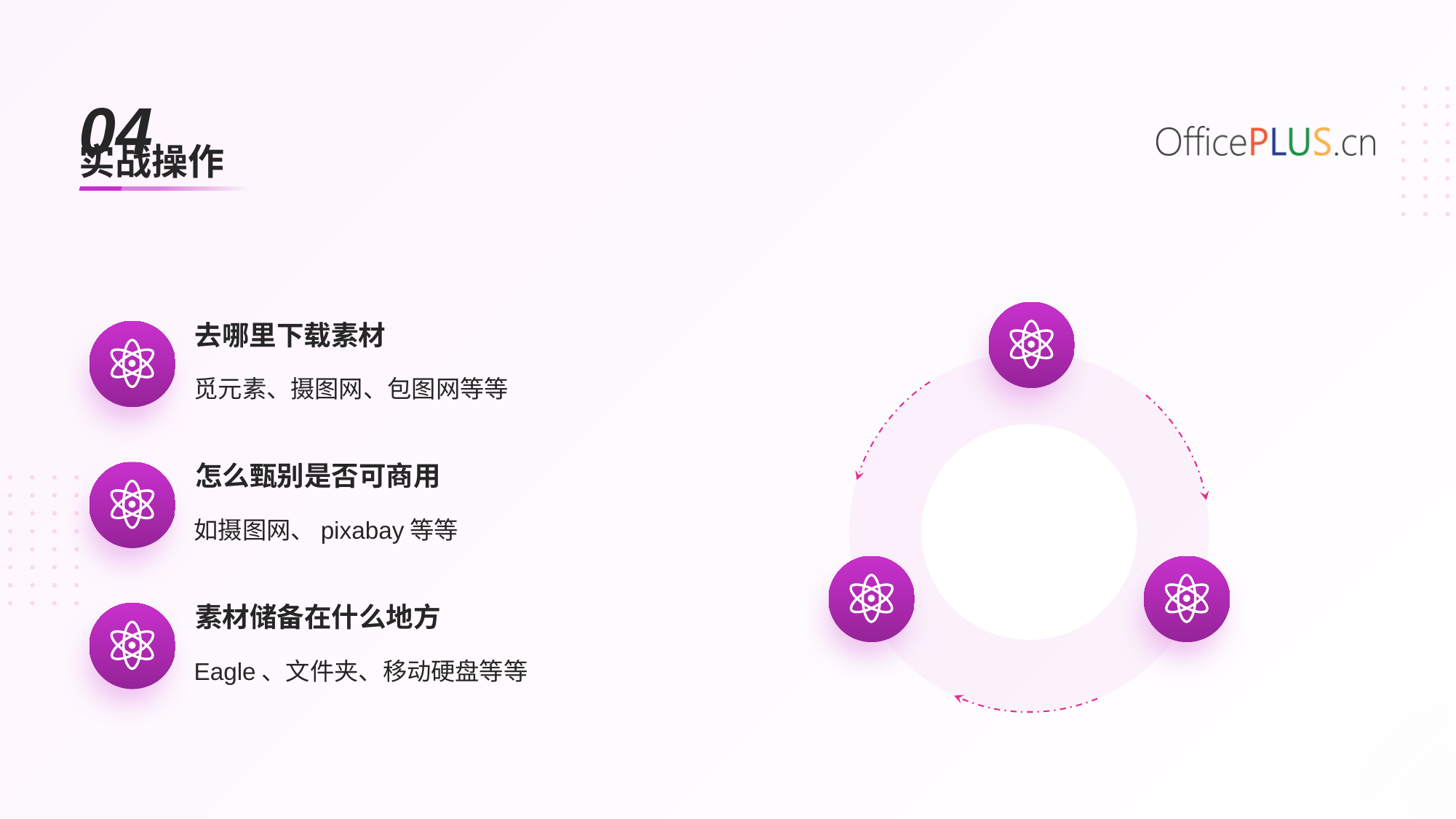

04
实战操作

去哪里下载素材

觅元素、摄图网、包图网等等

怎么甄别是否可商用

如摄图网、pixabay等等

素材储备在什么地方

Eagle、文件夹、移动硬盘等等